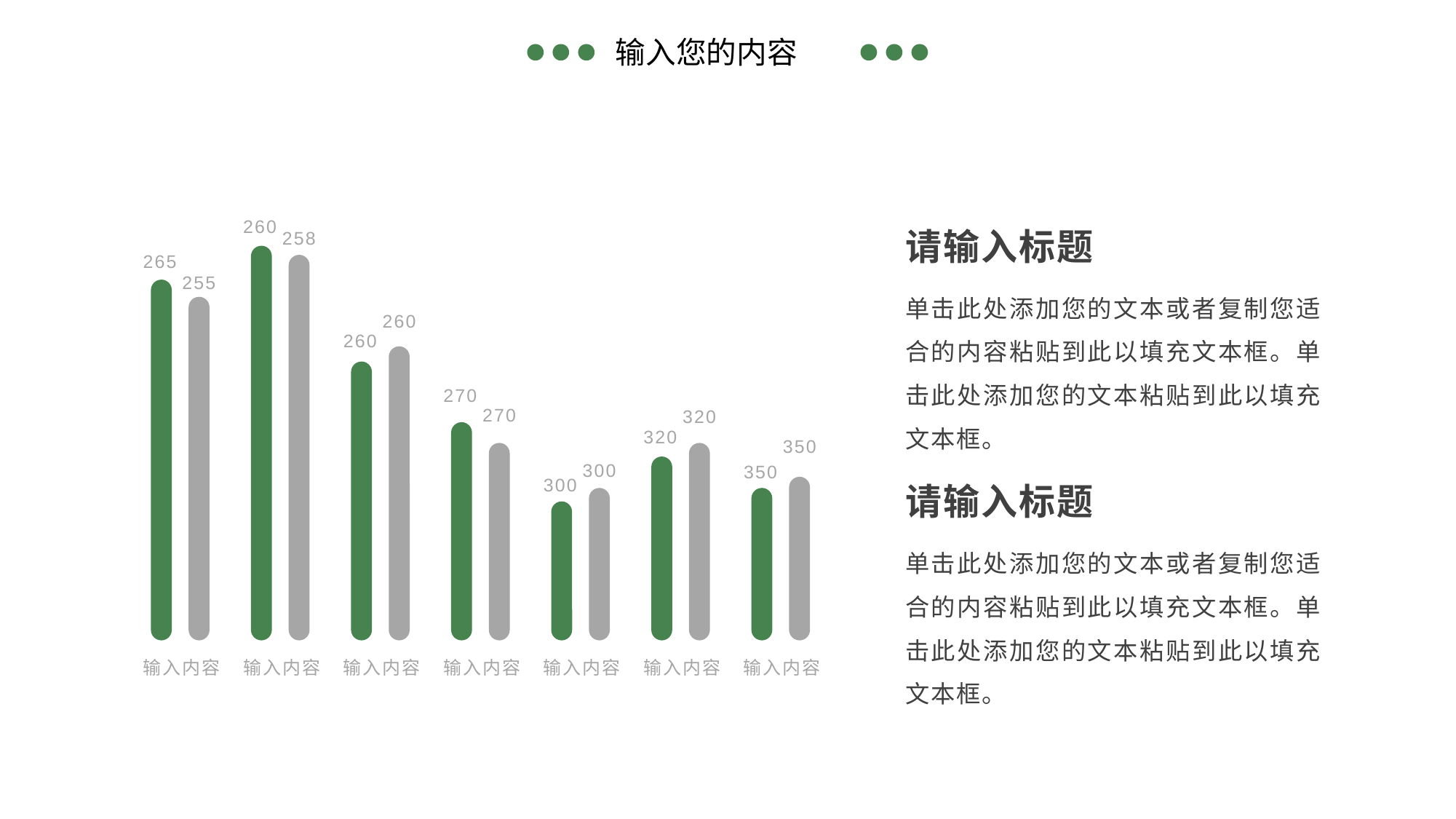

260
请输入标题
258
265
255
单击此处添加您的文本或者复制您适合的内容粘贴到此以填充文本框。单击此处添加您的文本粘贴到此以填充文本框。
260
260
270
270
320
320
350

300
350

300
请输入标题

单击此处添加您的文本或者复制您适合的内容粘贴到此以填充文本框。单击此处添加您的文本粘贴到此以填充文本框。

输入内容
输入内容
输入内容
输入内容
输入内容
输入内容
输入内容